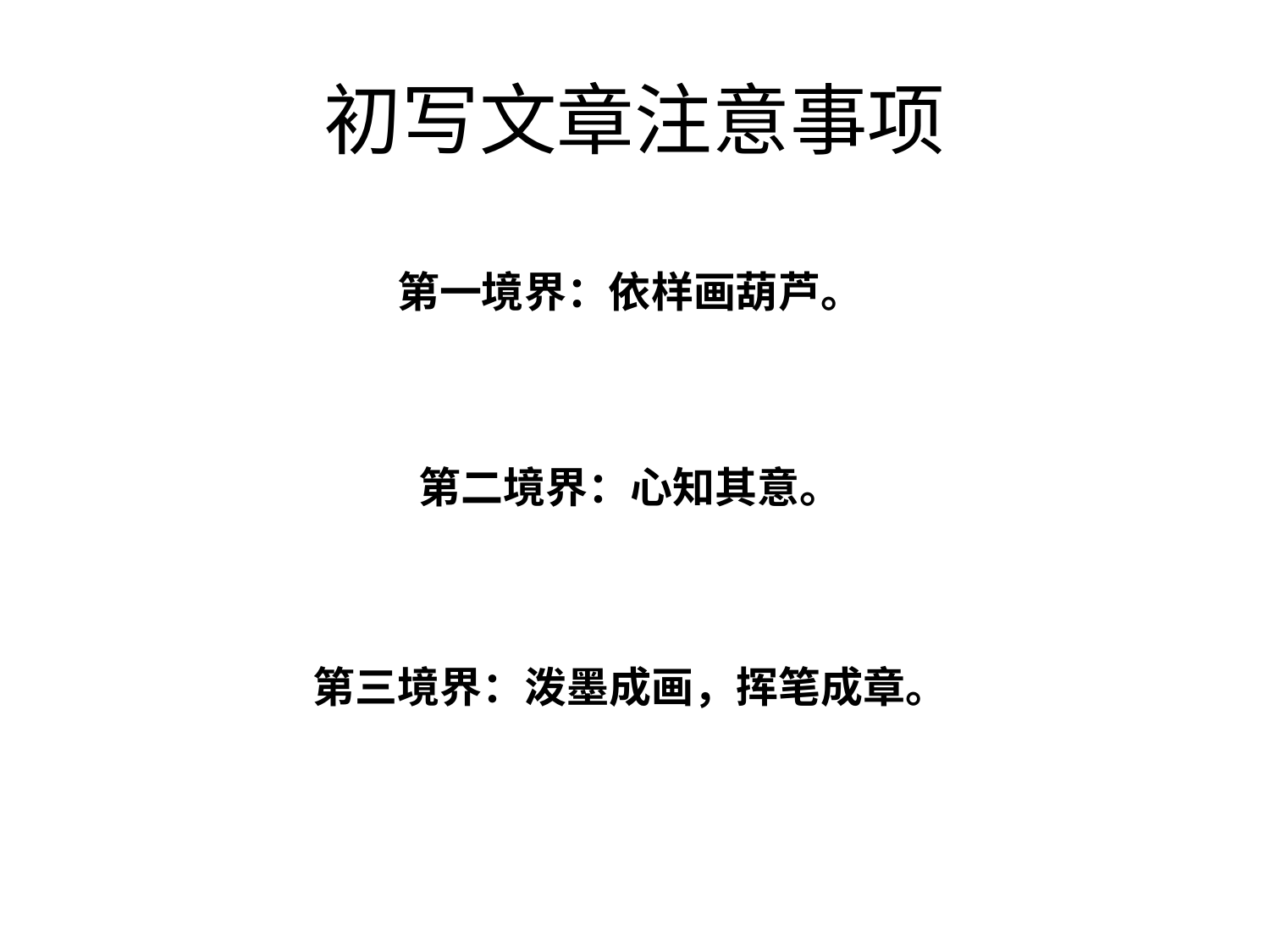

# 初写文章注意事项
第一境界：依样画葫芦。
第二境界：心知其意。
第三境界：泼墨成画，挥笔成章。